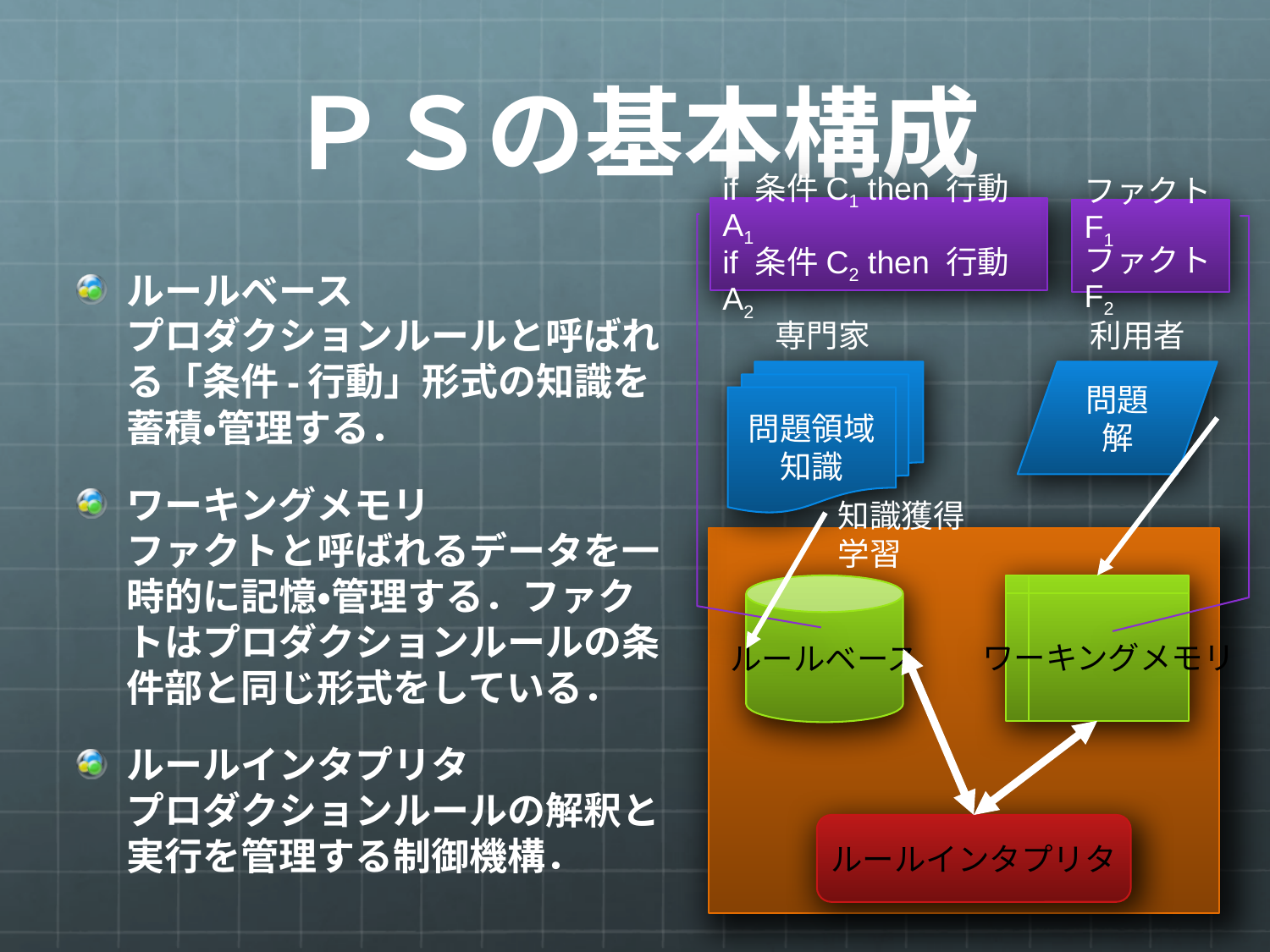

# ＰＳの基本構成
if 条件C1 then 行動A1
if 条件C2 then 行動A2
ファクトF1
ファクトF2
ルールベース
プロダクションルールと呼ばれる「条件-行動」形式の知識を蓄積・管理する．
ワーキングメモリ
ファクトと呼ばれるデータを一時的に記憶・管理する．ファクトはプロダクションルールの条件部と同じ形式をしている．
ルールインタプリタ
プロダクションルールの解釈と実行を管理する制御機構．
専門家
利用者
問題領域
知識
問題
解
知識獲得
学習

ルールベース
ワーキングメモリ
ルールインタプリタ